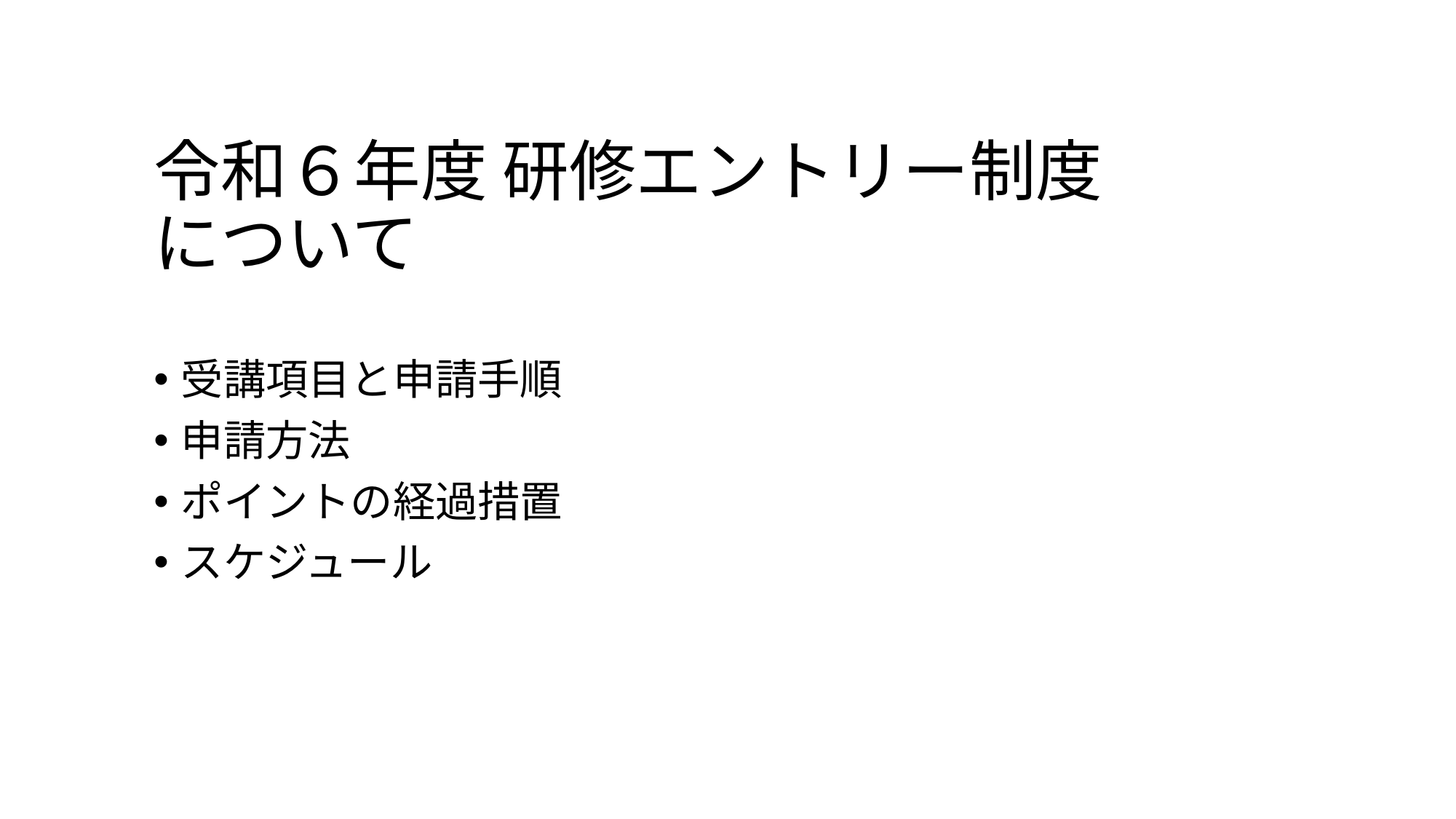

# 令和６年度 研修エントリー制度 について
受講項目と申請手順
申請方法
ポイントの経過措置
スケジュール